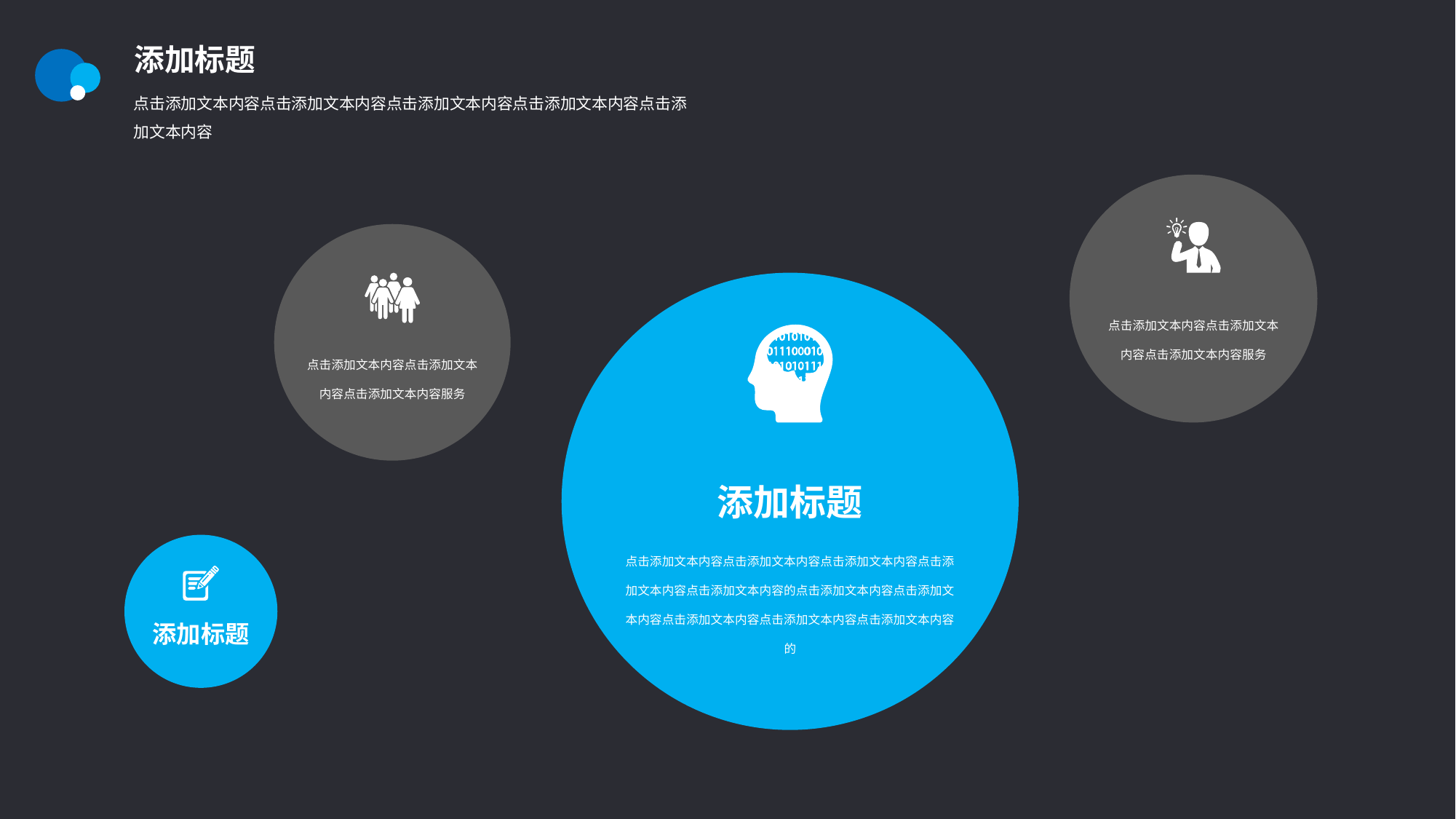

添加标题
点击添加文本内容点击添加文本内容点击添加文本内容点击添加文本内容点击添加文本内容

点击添加文本内容点击添加文本内容点击添加文本内容服务

点击添加文本内容点击添加文本内容点击添加文本内容服务

添加标题
点击添加文本内容点击添加文本内容点击添加文本内容点击添加文本内容点击添加文本内容的点击添加文本内容点击添加文本内容点击添加文本内容点击添加文本内容点击添加文本内容的

添加标题